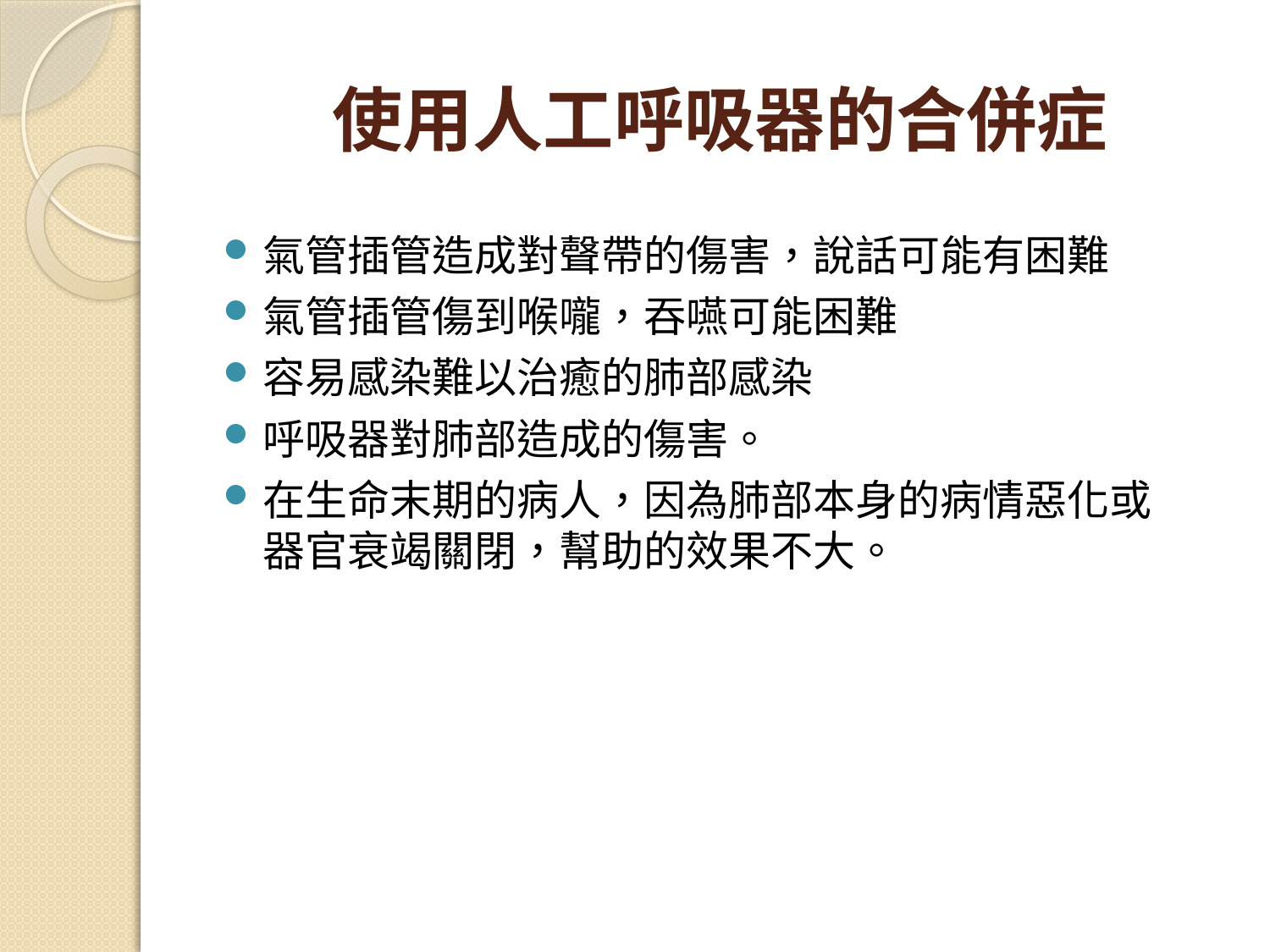

# 使用人工呼吸器的合併症
氣管插管造成對聲帶的傷害，說話可能有困難
氣管插管傷到喉嚨，吞嚥可能困難
容易感染難以治癒的肺部感染
呼吸器對肺部造成的傷害。
在生命末期的病人，因為肺部本身的病情惡化或器官衰竭關閉，幫助的效果不大。